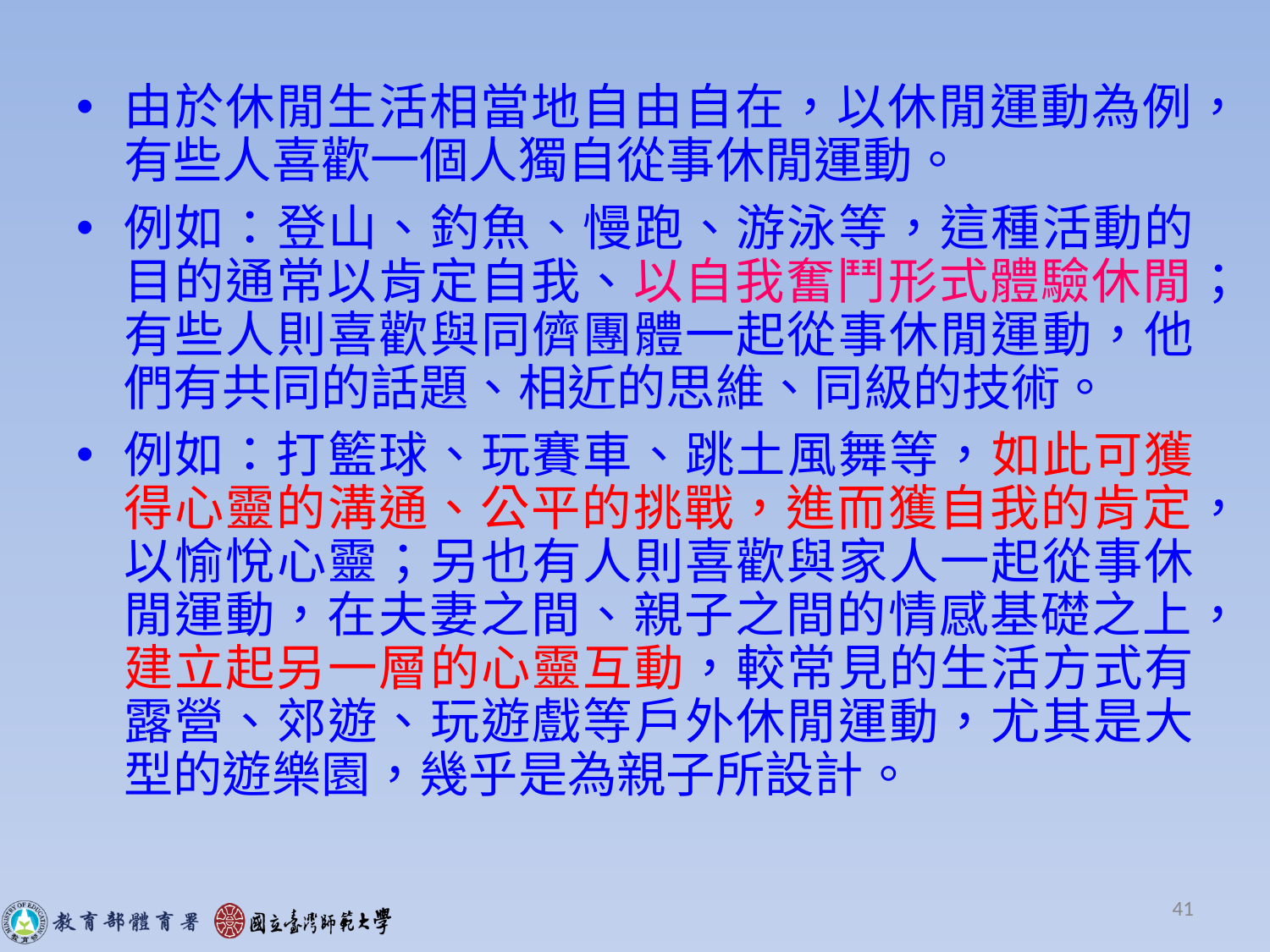

由於休閒生活相當地自由自在，以休閒運動為例，有些人喜歡一個人獨自從事休閒運動。
例如：登山、釣魚、慢跑、游泳等，這種活動的目的通常以肯定自我、以自我奮鬥形式體驗休閒；有些人則喜歡與同儕團體一起從事休閒運動，他們有共同的話題、相近的思維、同級的技術。
例如：打籃球、玩賽車、跳土風舞等，如此可獲得心靈的溝通、公平的挑戰，進而獲自我的肯定，以愉悅心靈；另也有人則喜歡與家人一起從事休閒運動，在夫妻之間、親子之間的情感基礎之上，建立起另一層的心靈互動，較常見的生活方式有露營、郊遊、玩遊戲等戶外休閒運動，尤其是大型的遊樂園，幾乎是為親子所設計。
41